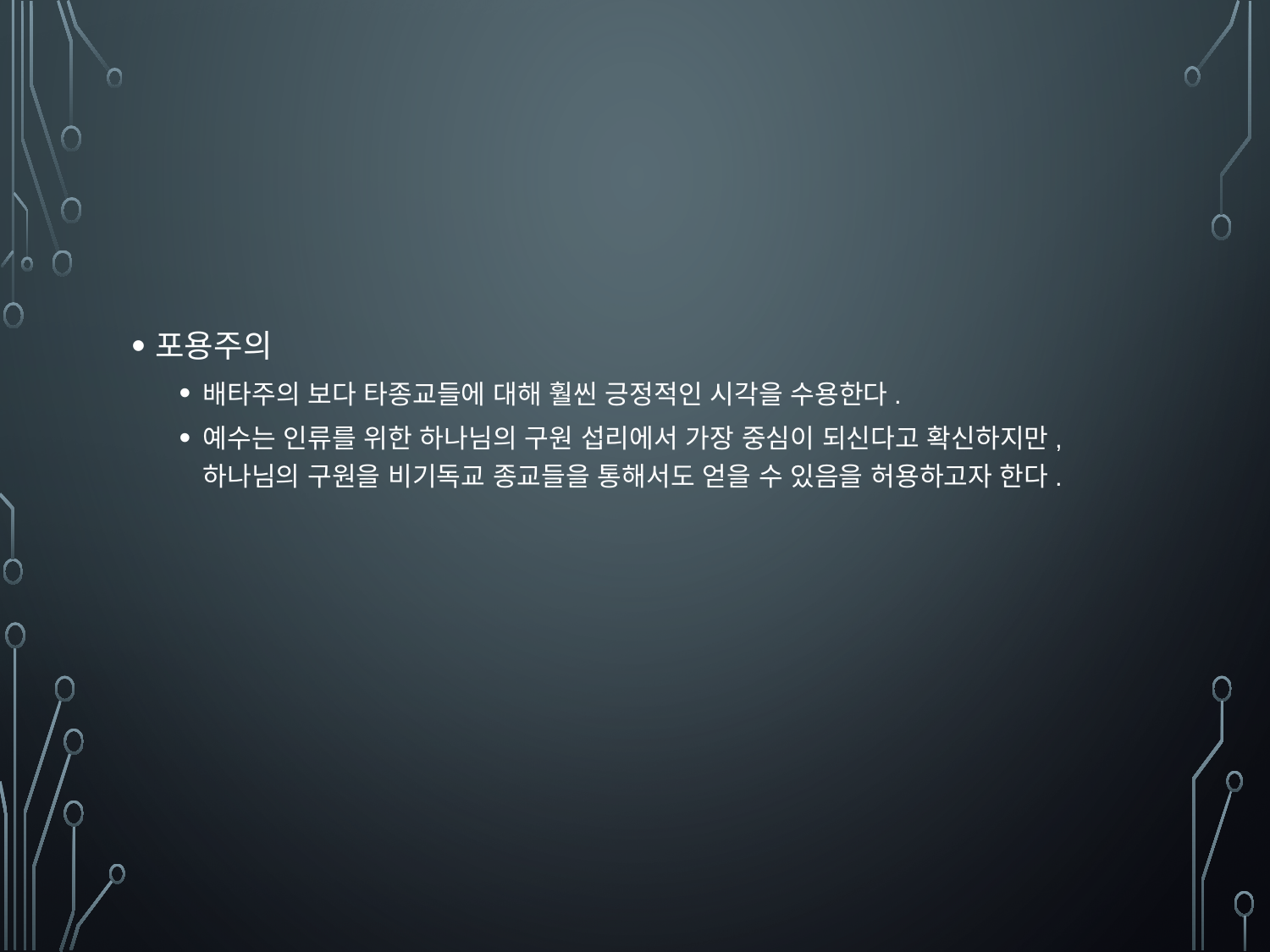

#
포용주의
배타주의 보다 타종교들에 대해 훨씬 긍정적인 시각을 수용한다.
예수는 인류를 위한 하나님의 구원 섭리에서 가장 중심이 되신다고 확신하지만, 하나님의 구원을 비기독교 종교들을 통해서도 얻을 수 있음을 허용하고자 한다.